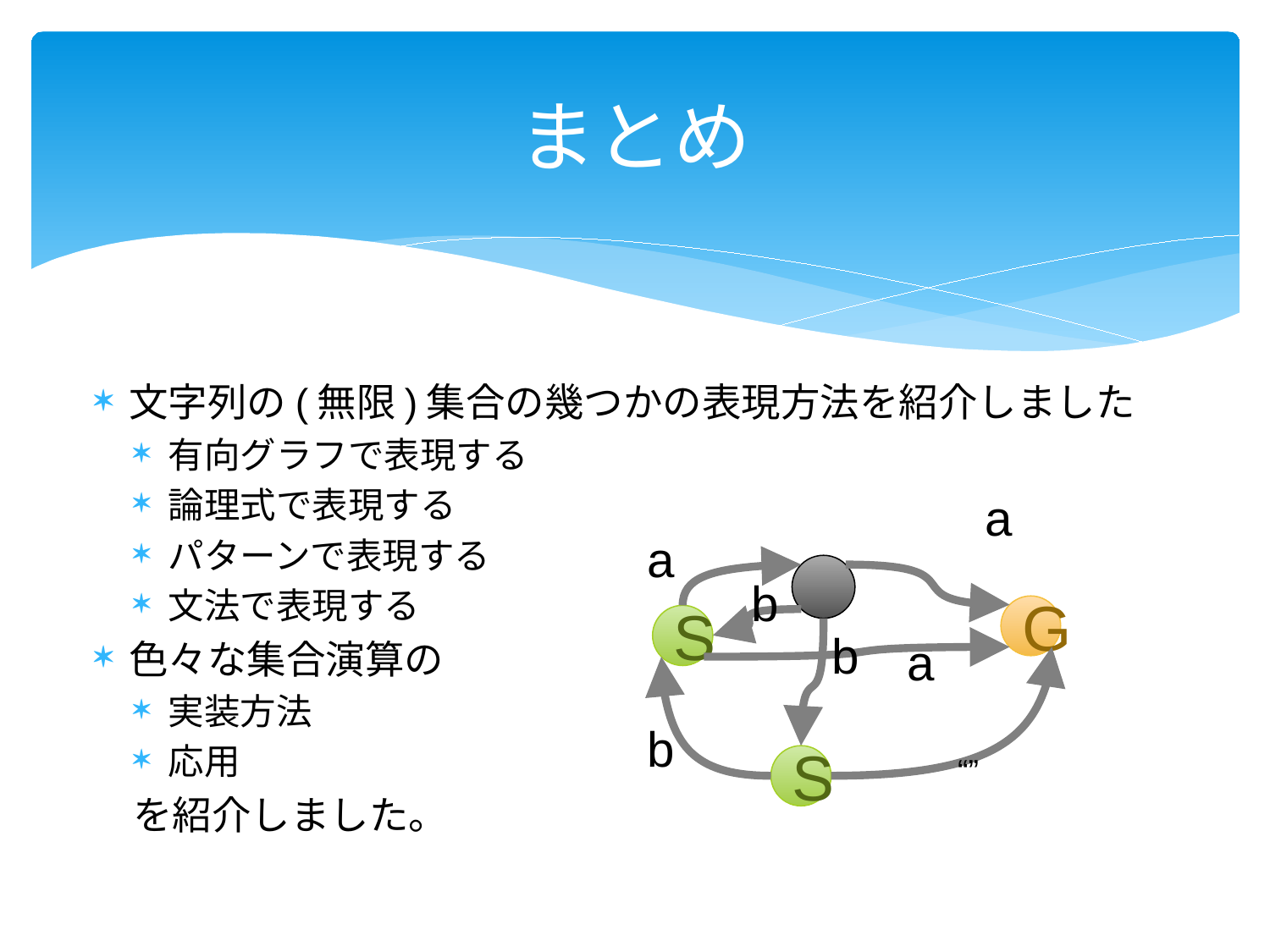

# まとめ
文字列の(無限)集合の幾つかの表現方法を紹介しました
有向グラフで表現する
論理式で表現する
パターンで表現する
文法で表現する
色々な集合演算の
実装方法
応用
　を紹介しました。

a
a

b
G
S
b
a
b
“”
S